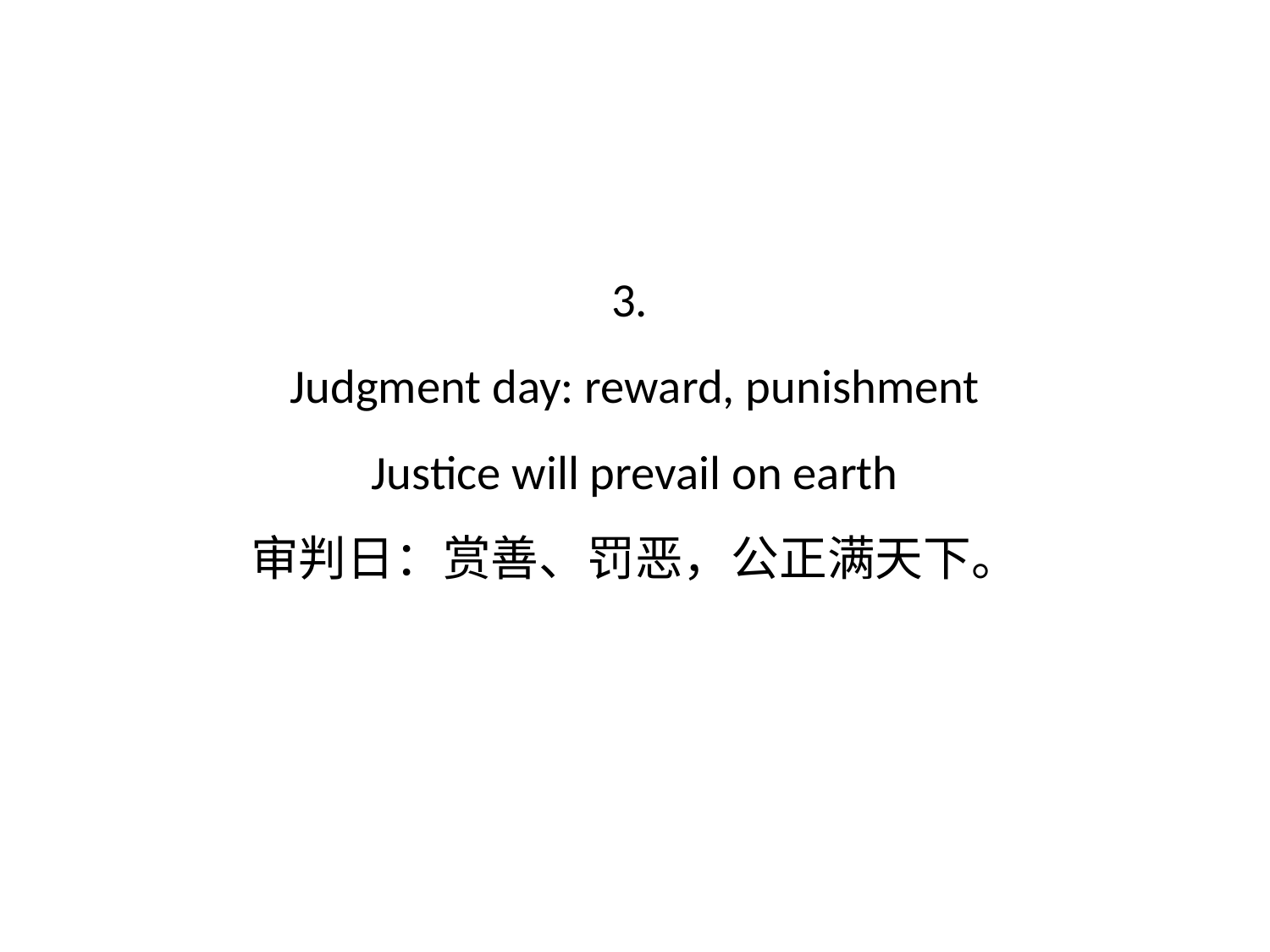

# 3. Judgment day: reward, punishment Justice will prevail on earth 审判日：赏善、罚恶，公正满天下。